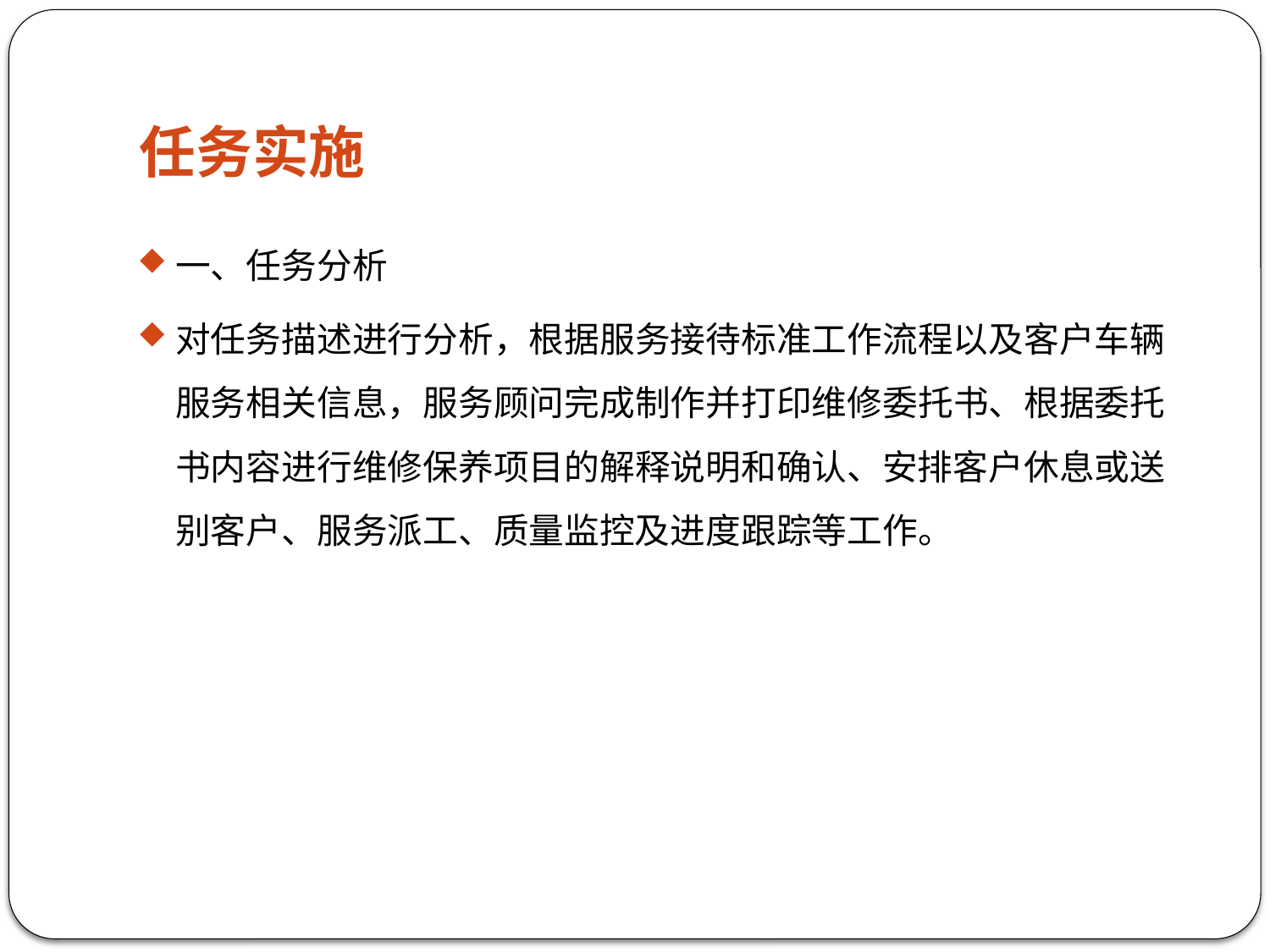

# 任务实施
一、任务分析
对任务描述进行分析，根据服务接待标准工作流程以及客户车辆服务相关信息，服务顾问完成制作并打印维修委托书、根据委托书内容进行维修保养项目的解释说明和确认、安排客户休息或送别客户、服务派工、质量监控及进度跟踪等工作。